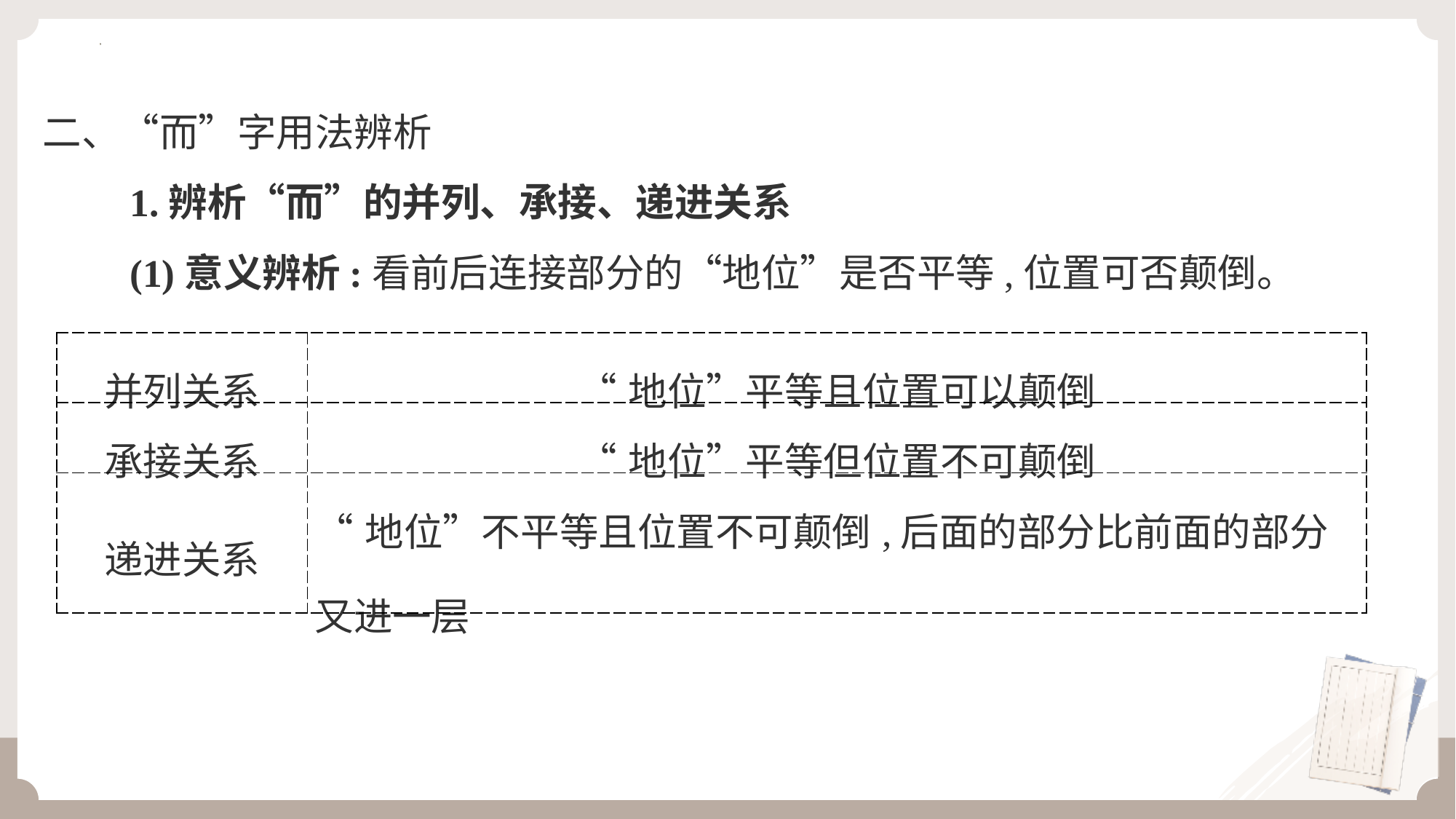

二、“而”字用法辨析
　　1.辨析“而”的并列、承接、递进关系
　　(1)意义辨析:看前后连接部分的“地位”是否平等,位置可否颠倒。
| 并列关系 | “地位”平等且位置可以颠倒 |
| --- | --- |
| 承接关系 | “地位”平等但位置不可颠倒 |
| 递进关系 | “地位”不平等且位置不可颠倒,后面的部分比前面的部分 又进一层 |